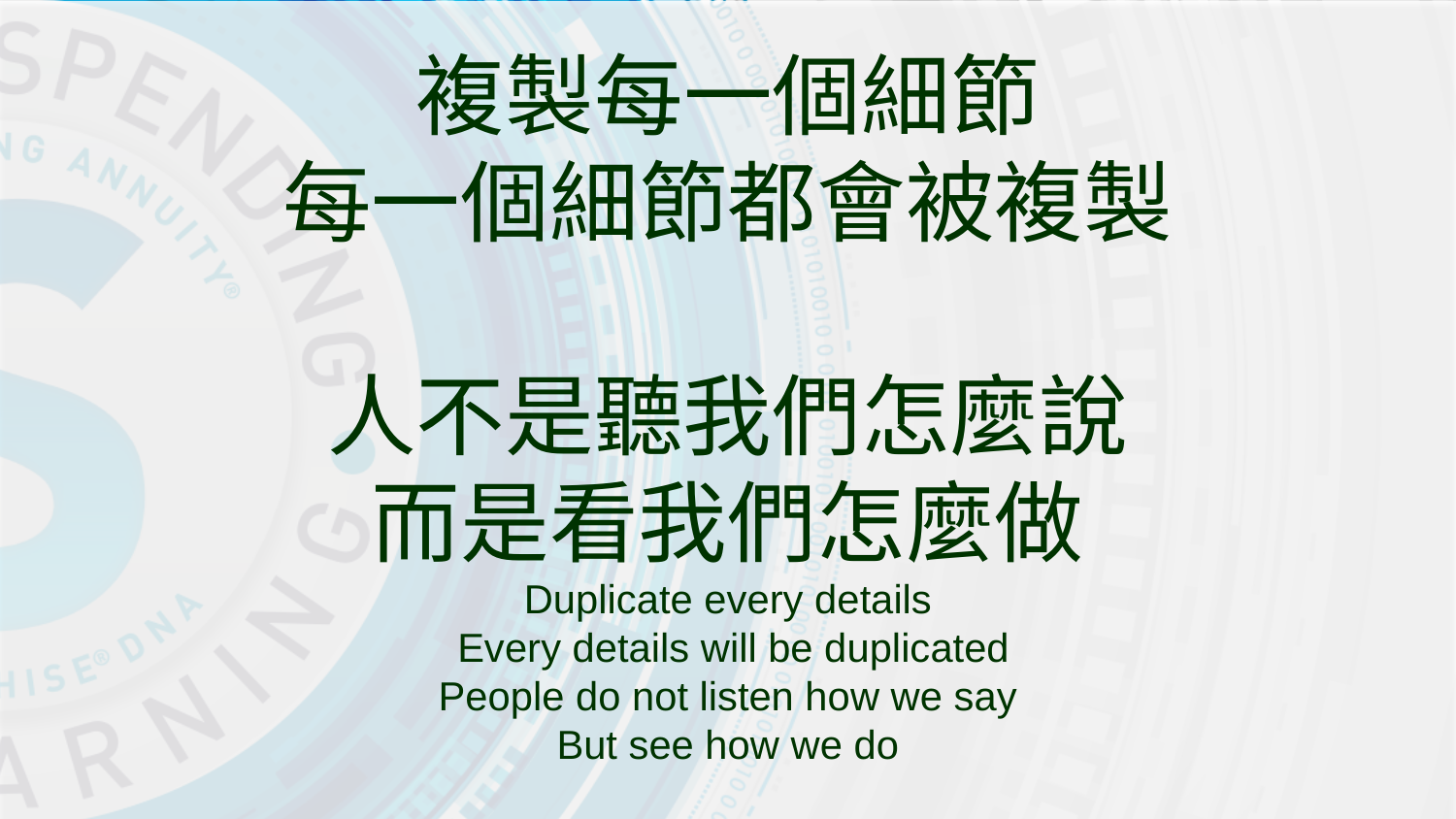

複製每一個細節
每一個細節都會被複製
人不是聽我們怎麼說
而是看我們怎麼做
Duplicate every details
 Every details will be duplicated
People do not listen how we say
But see how we do